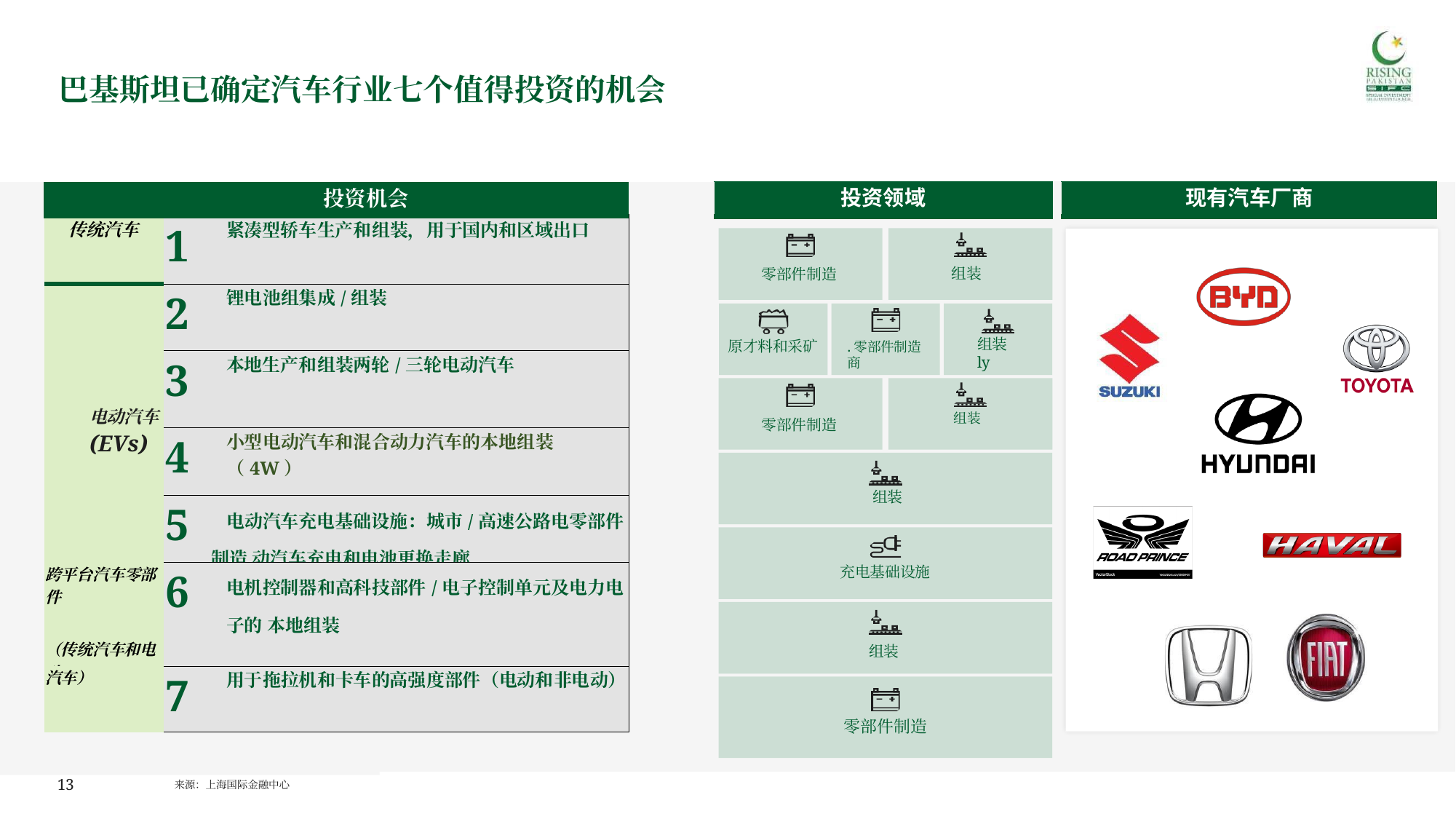

# 巴基斯坦已确定汽车行业七个值得投资的机会
| 投资领域 |  | 现有汽车厂商 |
| --- | --- | --- |

|  |  | 投资机会 |
| --- | --- | --- |
| 传统汽车 | 1 | 紧凑型轿车生产和组装，用于国内和区域出口 |
| 电动汽车(EVs) | 2 | 锂电池组集成/组装 |
|  | 3 | 本地生产和组装两轮/三轮电动汽车 |
|  | 4 | 小型电动汽车和混合动力汽车的本地组装（4W） |
|  | 5 | 电动汽车充电基础设施：城市/高速公路电零部件制造 动汽车充电和电池更换走廊 |
| 跨平台汽车零部件 （传统汽车和电动 | 6 | 电机控制器和高科技部件/电子控制单元及电力电子的 本地组装 |
| 汽车） | 7 | 用于拖拉机和卡车的高强度部件（电动和非电动） |
|  |  |  |

组装
零部件制造

组装ly
原才料和采矿
.零部件制造商

组装
零部件制造

组装

充电基础设施

组装

零部件制造
13
来源：上海国际金融中心